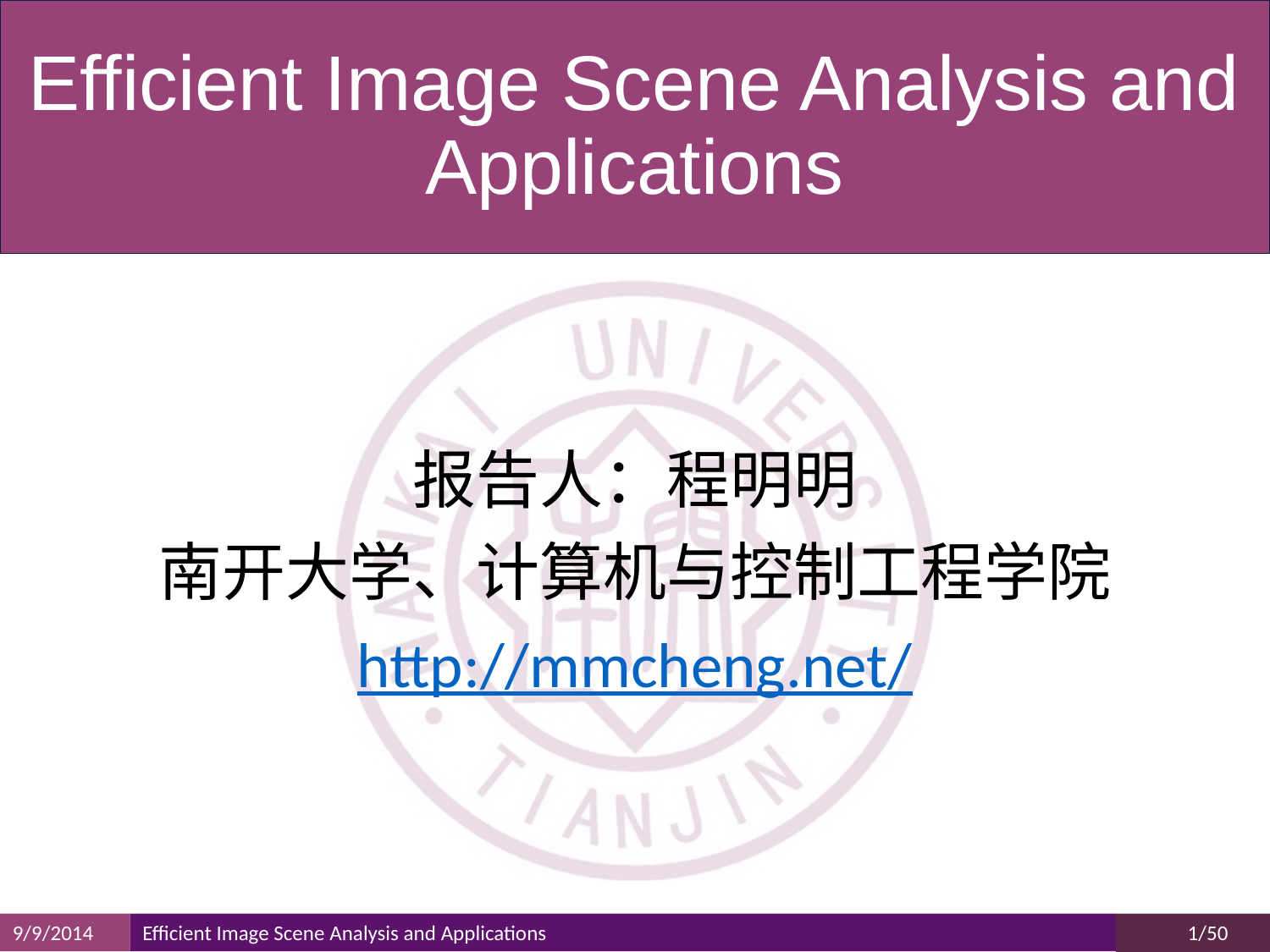

# Efficient Image Scene Analysis and Applications
报告人：程明明
南开大学、计算机与控制工程学院
http://mmcheng.net/